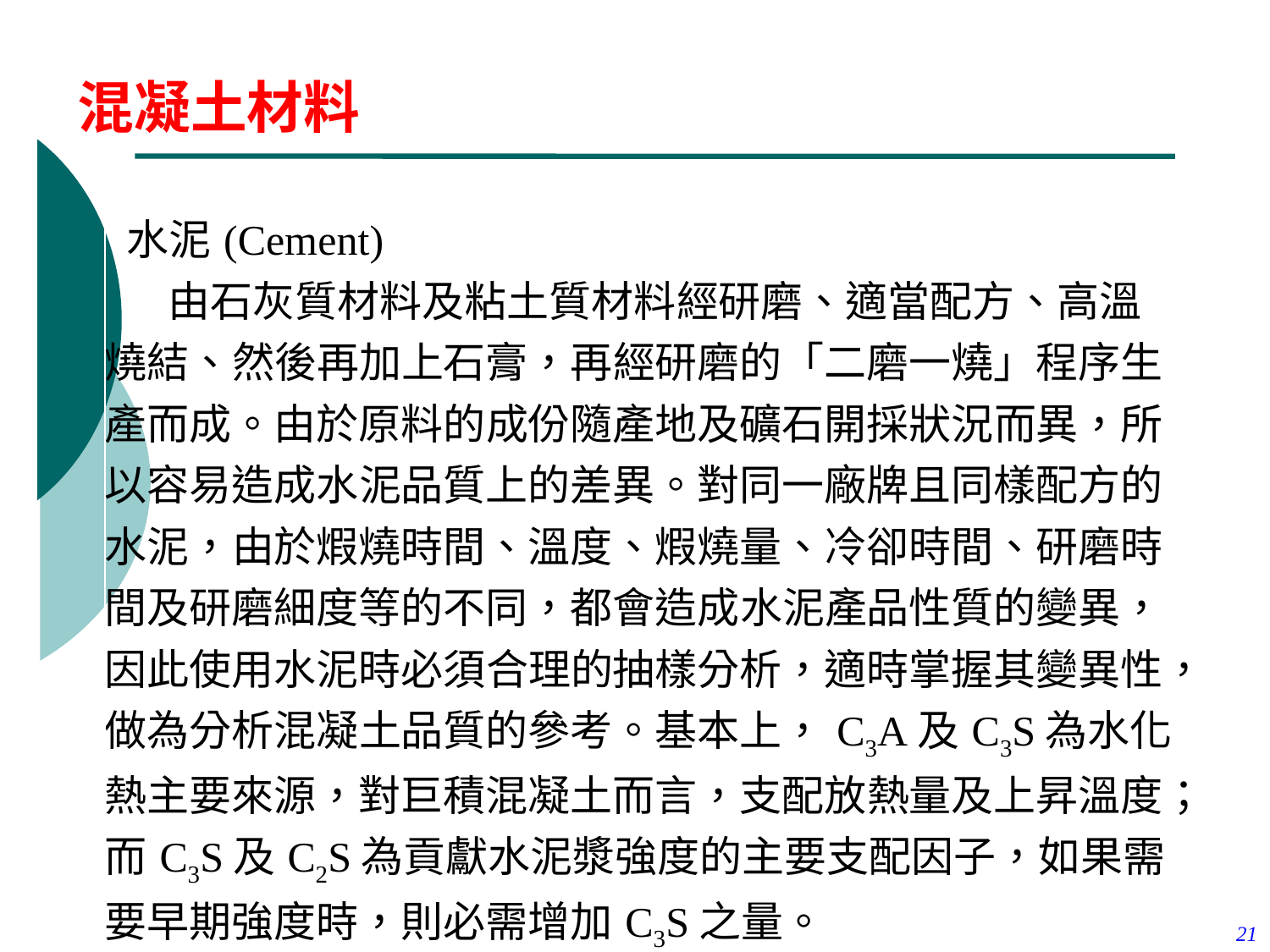

混凝土材料
| 水泥(Cement) 由石灰質材料及粘土質材料經研磨、適當配方、高溫燒結、然後再加上石膏，再經研磨的「二磨一燒」程序生產而成。由於原料的成份隨產地及礦石開採狀況而異，所以容易造成水泥品質上的差異。對同一廠牌且同樣配方的水泥，由於煆燒時間、溫度、煆燒量、冷卻時間、研磨時間及研磨細度等的不同，都會造成水泥產品性質的變異，因此使用水泥時必須合理的抽樣分析，適時掌握其變異性，做為分析混凝土品質的參考。基本上，C3A及C3S為水化熱主要來源，對巨積混凝土而言，支配放熱量及上昇溫度；而C3S及C2S為貢獻水泥漿強度的主要支配因子，如果需要早期強度時，則必需增加C3S之量。 |
| --- |
21